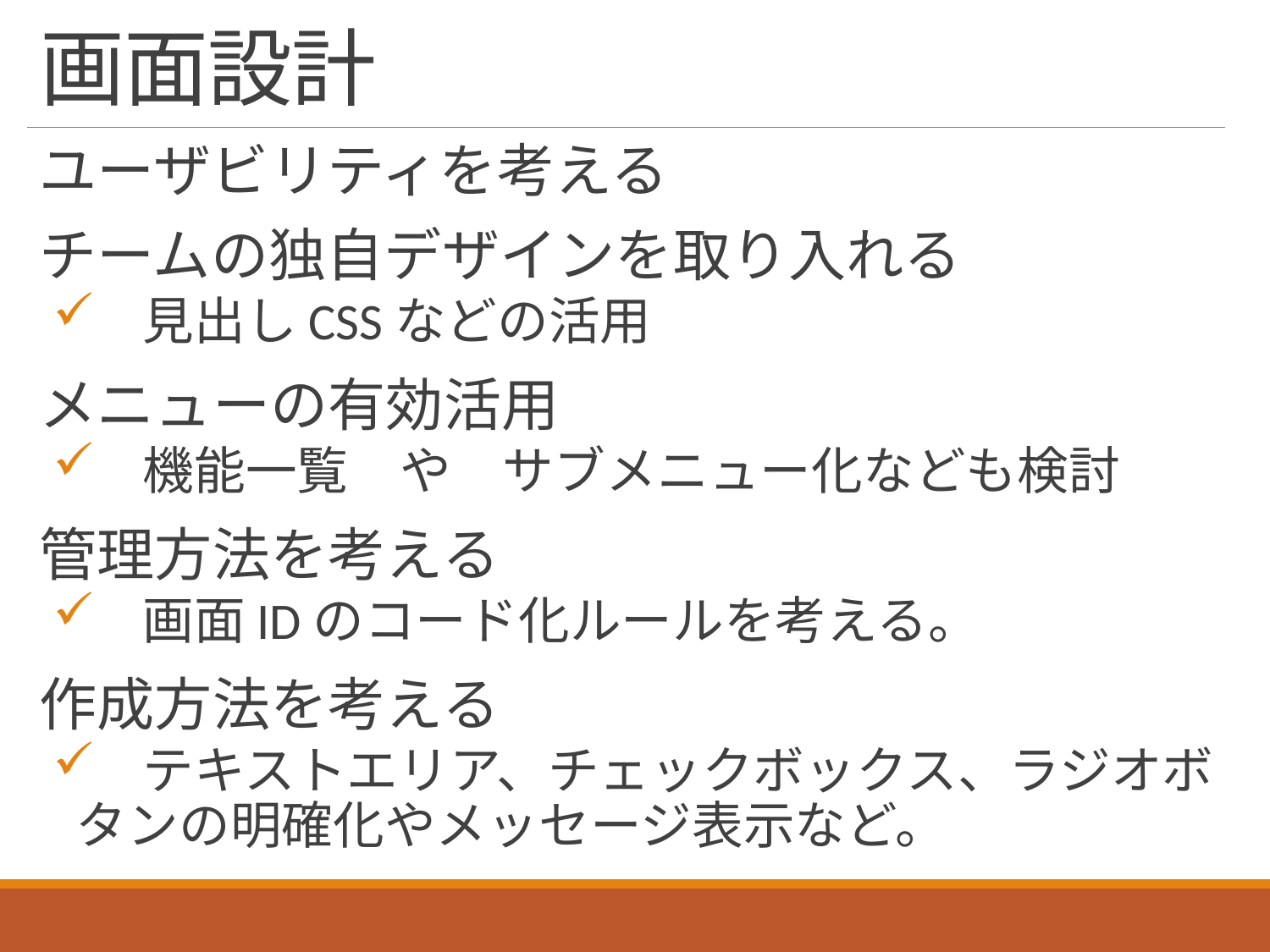

# 画面設計
ユーザビリティを考える
チームの独自デザインを取り入れる
　見出しCSSなどの活用
メニューの有効活用
　機能一覧　や　サブメニュー化なども検討
管理方法を考える
　画面IDのコード化ルールを考える。
作成方法を考える
　テキストエリア、チェックボックス、ラジオボタンの明確化やメッセージ表示など。